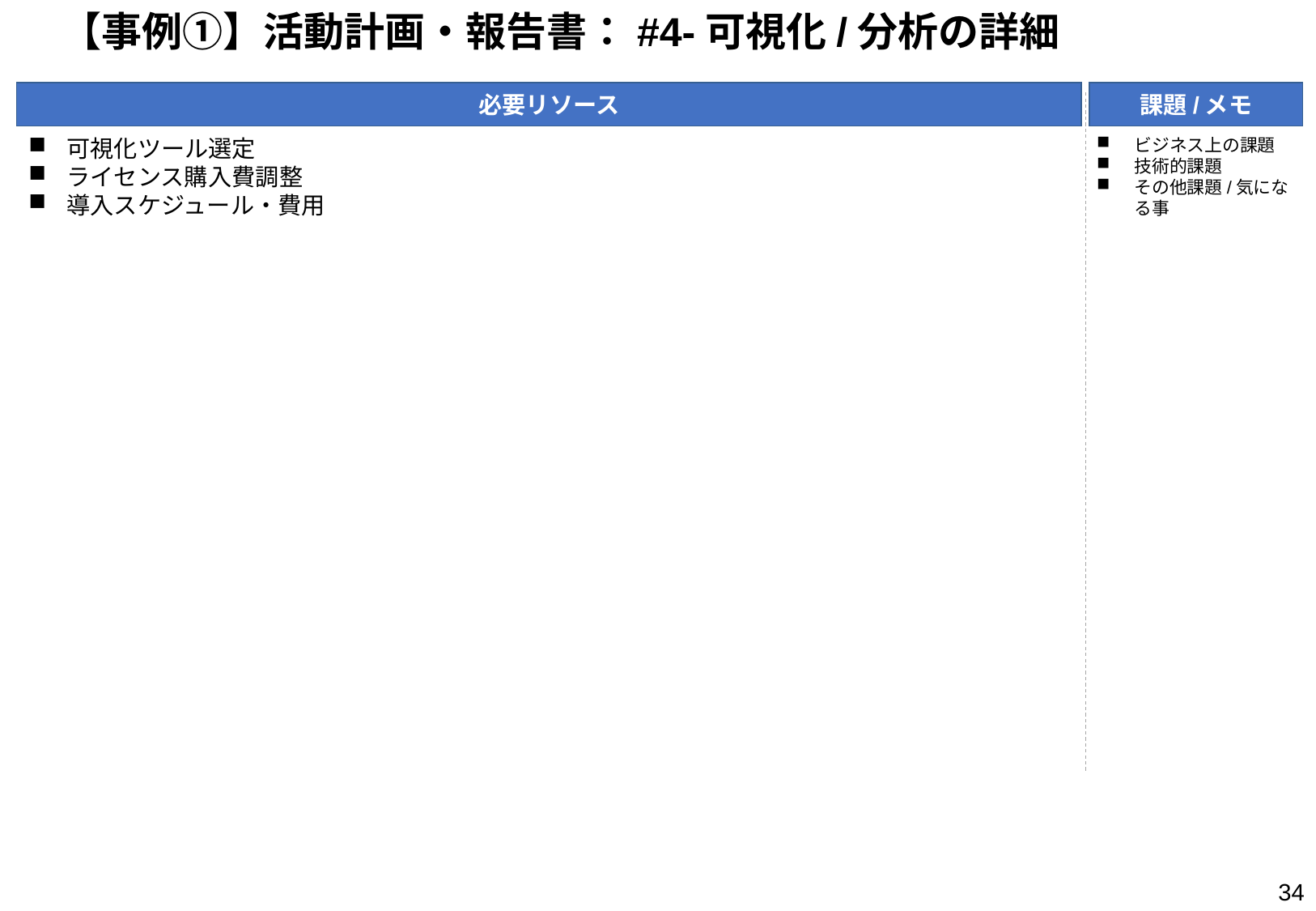

# 【事例①】活動計画・報告書：#4-可視化/分析の詳細
必要リソース
課題/メモ
ビジネス上の課題
技術的課題
その他課題/気になる事

可視化ツール選定
ライセンス購入費調整
導入スケジュール・費用

34